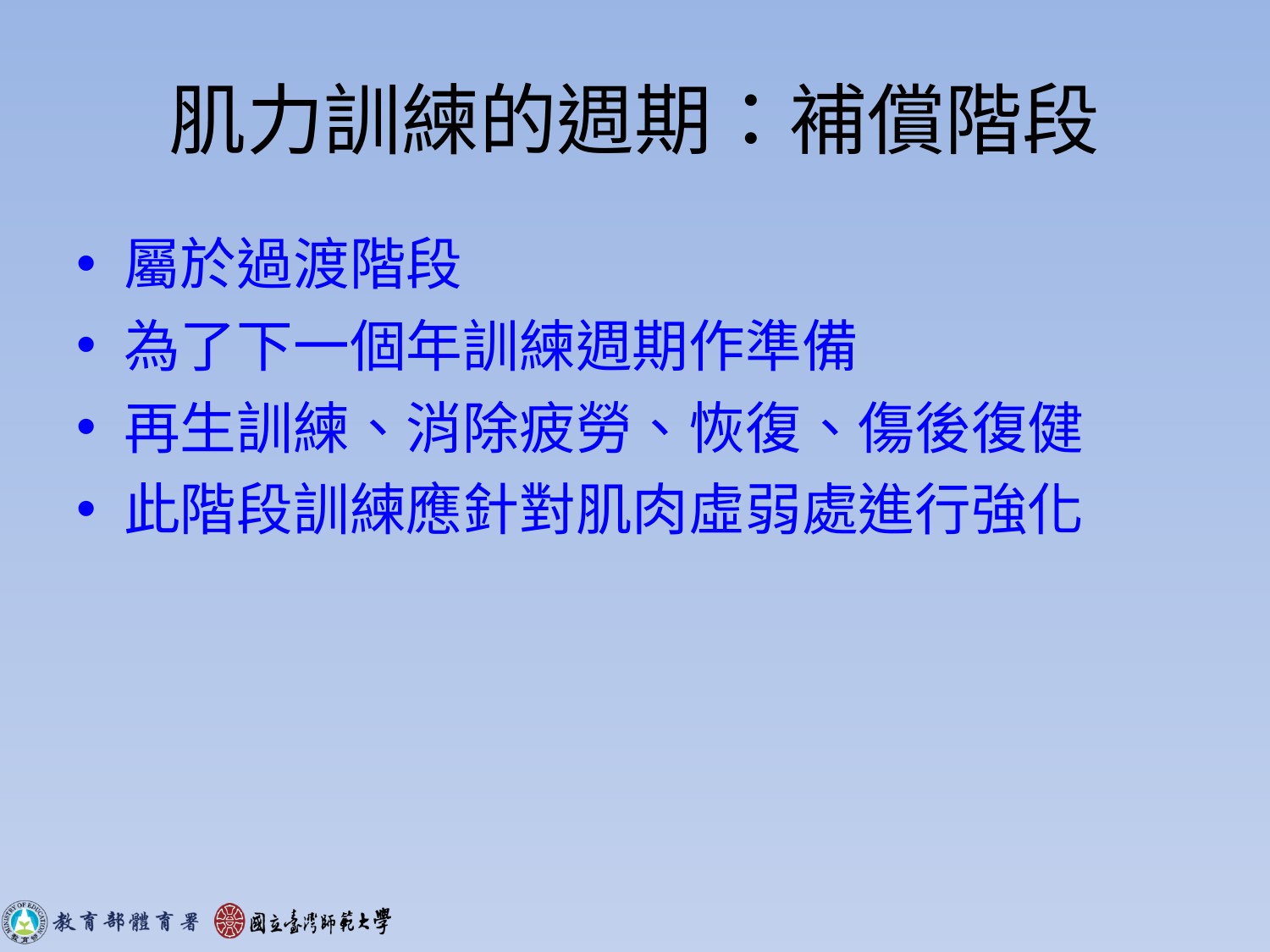

# 肌力訓練的週期：補償階段
屬於過渡階段
為了下一個年訓練週期作準備
再生訓練、消除疲勞、恢復、傷後復健
此階段訓練應針對肌肉虛弱處進行強化